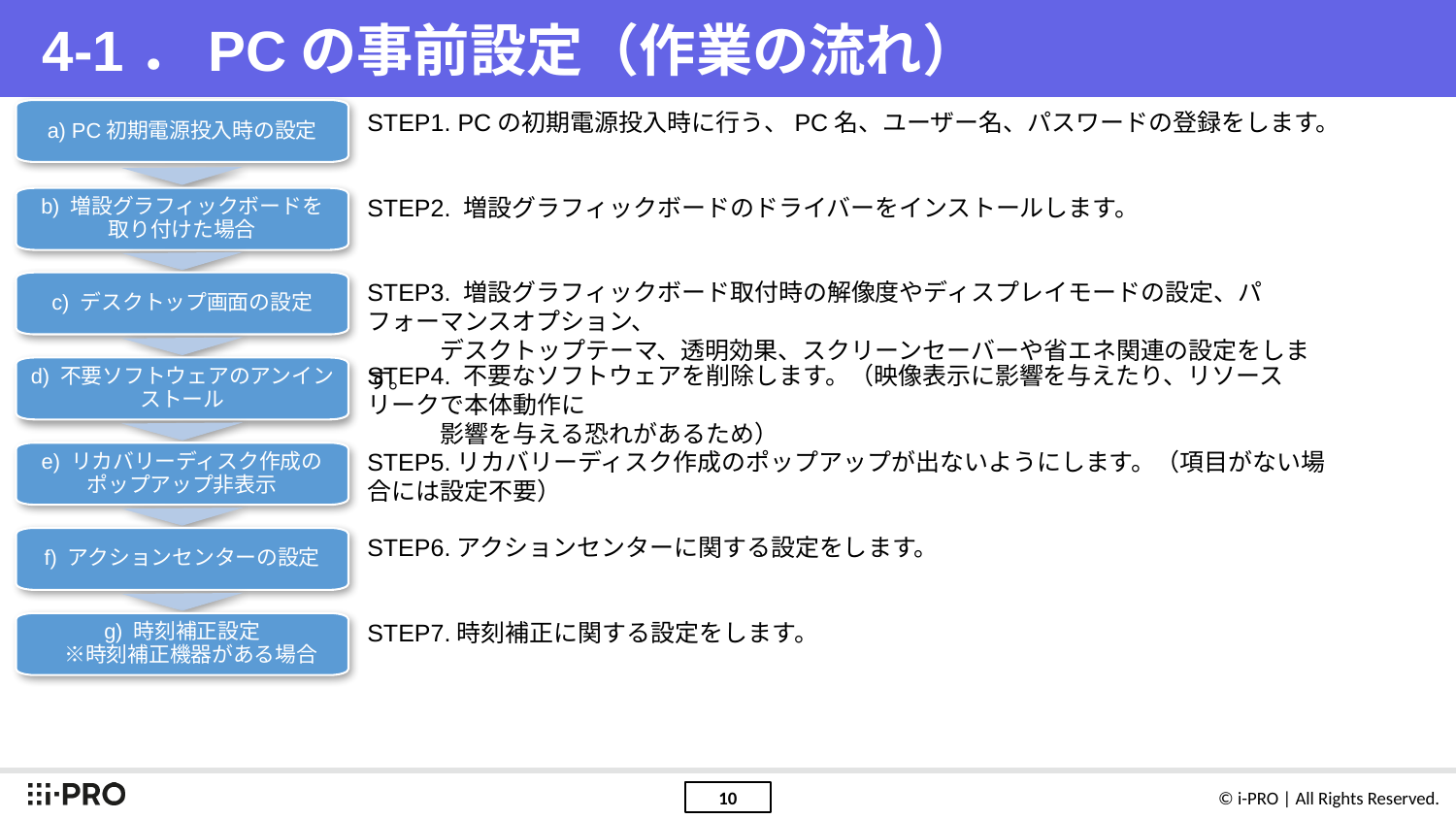

# 4-1．PCの事前設定（作業の流れ）
a) PC初期電源投入時の設定

b) 増設グラフィックボードを
取り付けた場合

c) デスクトップ画面の設定

d) 不要ソフトウェアのアンインストール

e) リカバリーディスク作成の
ポップアップ非表示

f) アクションセンターの設定

g) 時刻補正設定
    ※時刻補正機器がある場合
STEP1. PCの初期電源投入時に行う、PC名、ユーザー名、パスワードの登録をします。
STEP2. 増設グラフィックボードのドライバーをインストールします。
STEP3. 増設グラフィックボード取付時の解像度やディスプレイモードの設定、パフォーマンスオプション、
　　　デスクトップテーマ、透明効果、スクリーンセーバーや省エネ関連の設定をします。
STEP4. 不要なソフトウェアを削除します。（映像表示に影響を与えたり、リソースリークで本体動作に
　　　影響を与える恐れがあるため）
STEP5.リカバリーディスク作成のポップアップが出ないようにします。（項目がない場合には設定不要）
STEP6.アクションセンターに関する設定をします。
STEP7.時刻補正に関する設定をします。